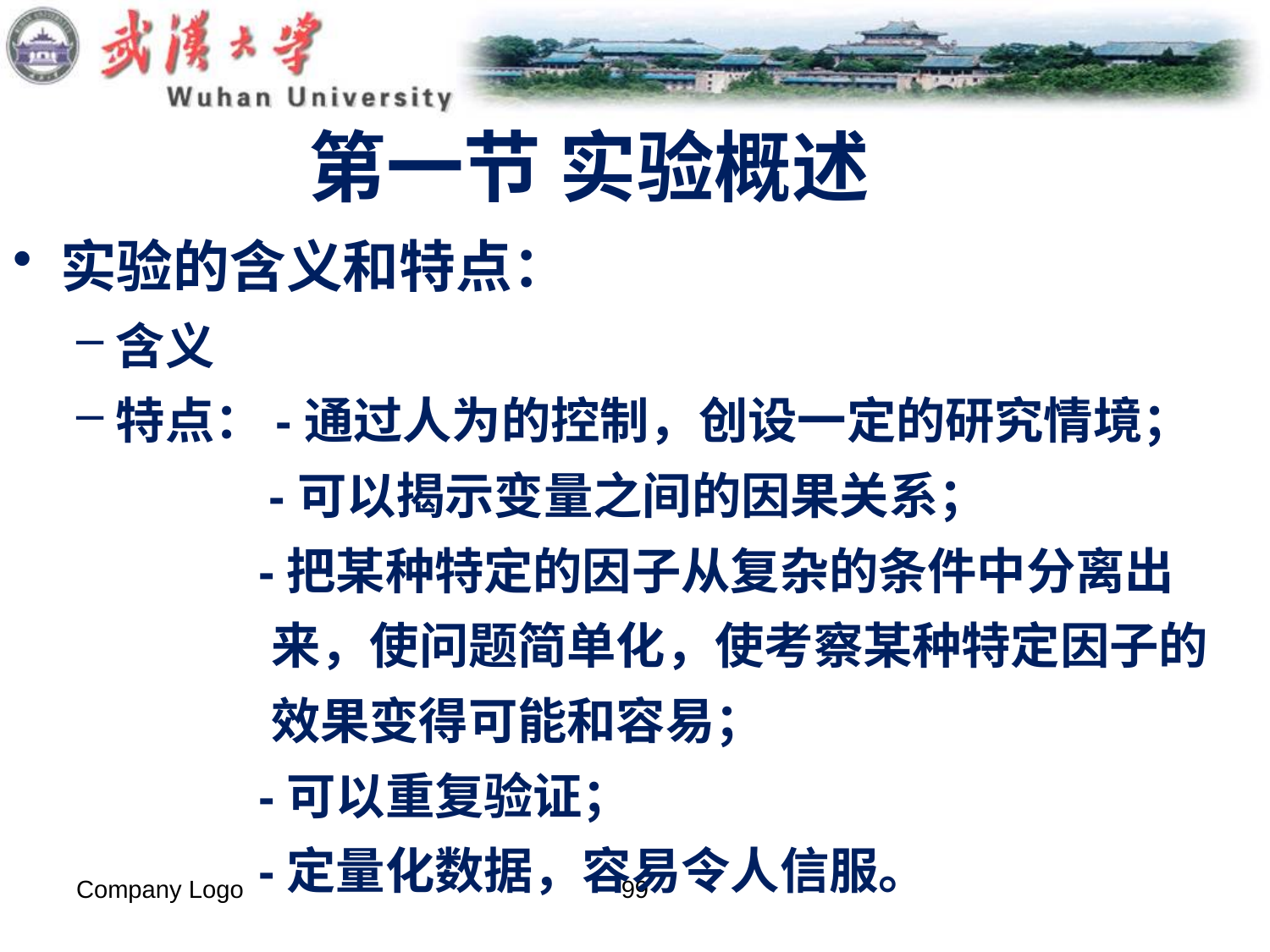

# 第一节 实验概述
实验的含义和特点：
含义
特点：-通过人为的控制，创设一定的研究情境；
              -可以揭示变量之间的因果关系；
    -把某种特定的因子从复杂的条件中分离出
     来，使问题简单化，使考察某种特定因子的
     效果变得可能和容易；
    -可以重复验证；
    -定量化数据，容易令人信服。
Company Logo
99